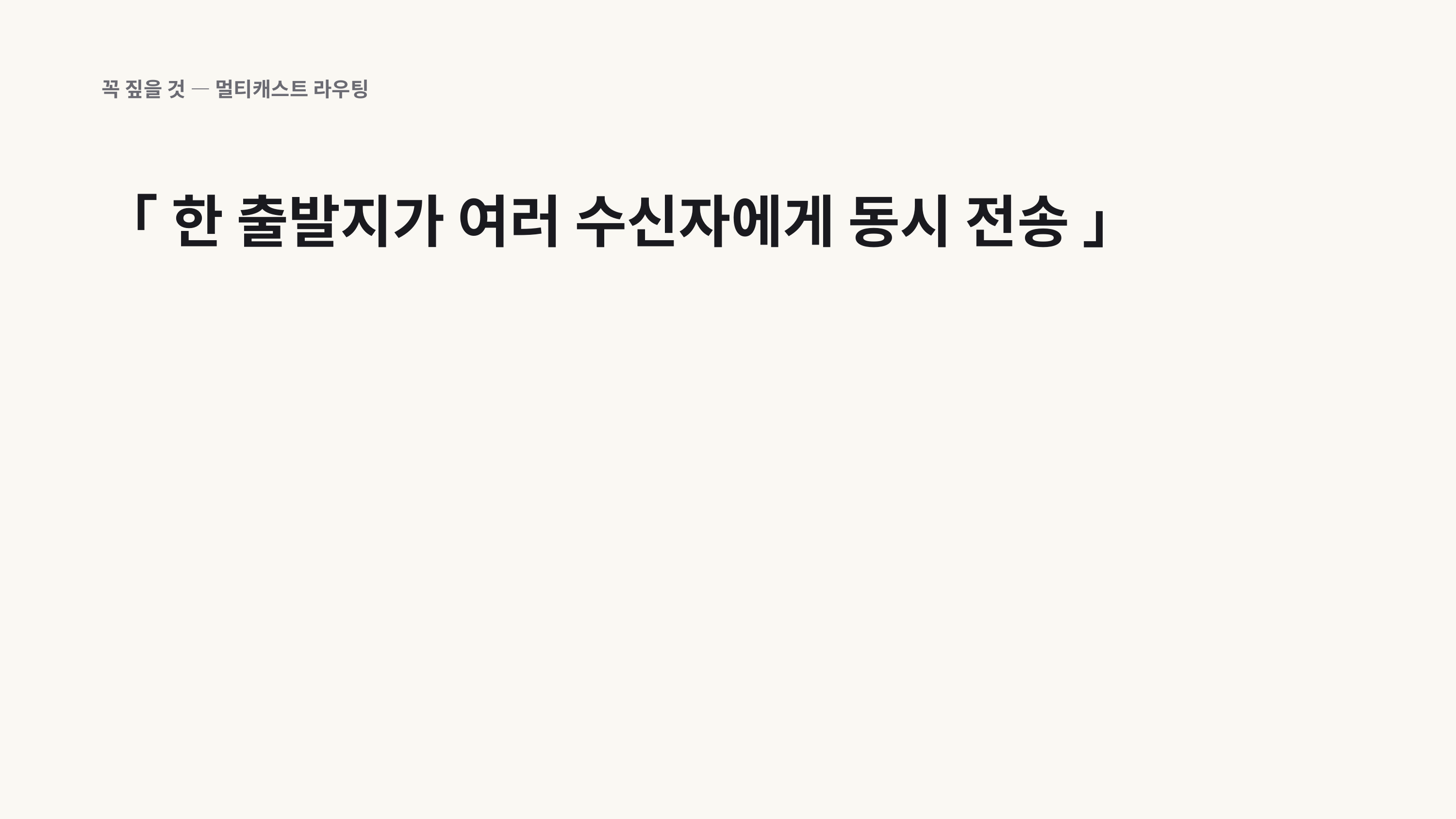

꼭 짚을 것 — 멀티캐스트 라우팅
「 한 출발지가 여러 수신자에게 동시 전송 」